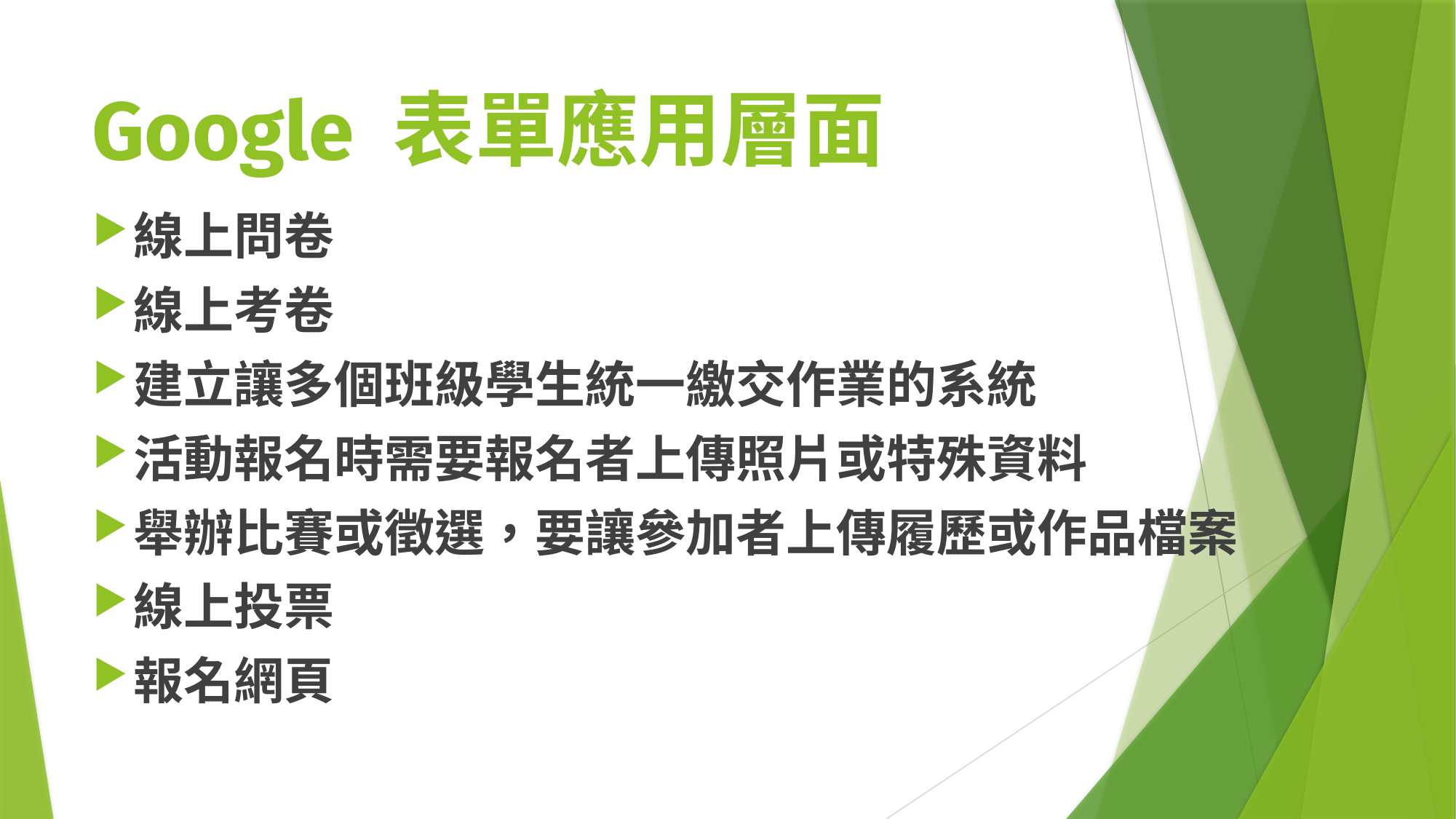

# Google 表單應用層面
線上問卷
線上考卷
建立讓多個班級學生統一繳交作業的系統
活動報名時需要報名者上傳照片或特殊資料
舉辦比賽或徵選，要讓參加者上傳履歷或作品檔案
線上投票
報名網頁